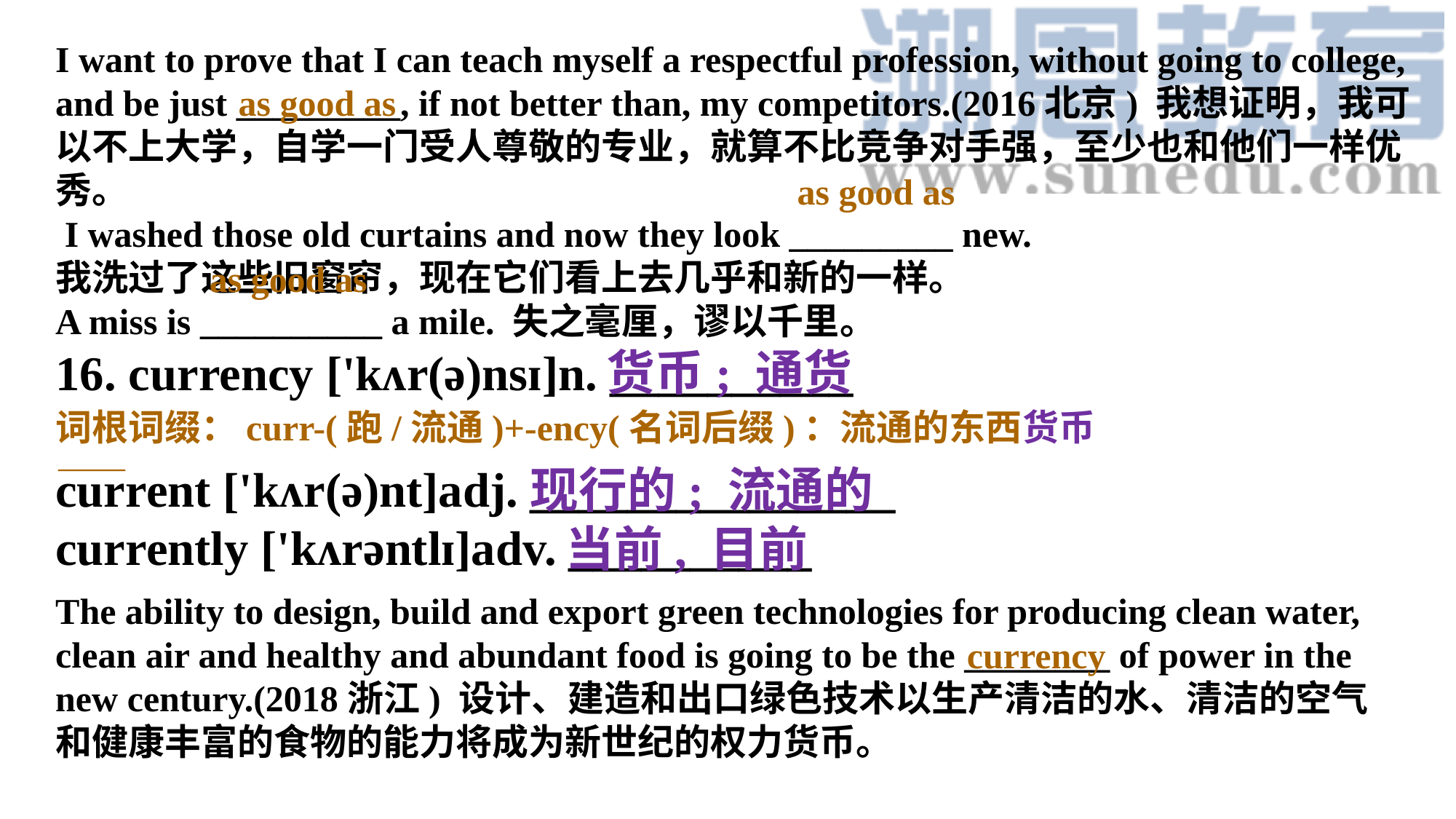

I want to prove that I can teach myself a respectful profession, without going to college, and be just _________, if not better than, my competitors.(2016北京) 我想证明，我可以不上大学，自学一门受人尊敬的专业，就算不比竞争对手强，至少也和他们一样优秀。
 I washed those old curtains and now they look _________ new.
我洗过了这些旧窗帘，现在它们看上去几乎和新的一样。
A miss is __________ a mile. 失之毫厘，谬以千里。

as good as
as good as
as good as
16. currency ['kʌr(ə)nsɪ]n. __________

current ['kʌr(ə)nt]adj. _______________currently ['kʌrəntlɪ]adv. __________
货币; 通货
词根词缀：curr-(跑/流通)+-ency(名词后缀)：流通的东西——
货币
现行的; 流通的
当前, 目前
The ability to design, build and export green technologies for producing clean water, clean air and healthy and abundant food is going to be the ________ of power in the new century.(2018浙江) 设计、建造和出口绿色技术以生产清洁的水、清洁的空气和健康丰富的食物的能力将成为新世纪的权力货币。
currency